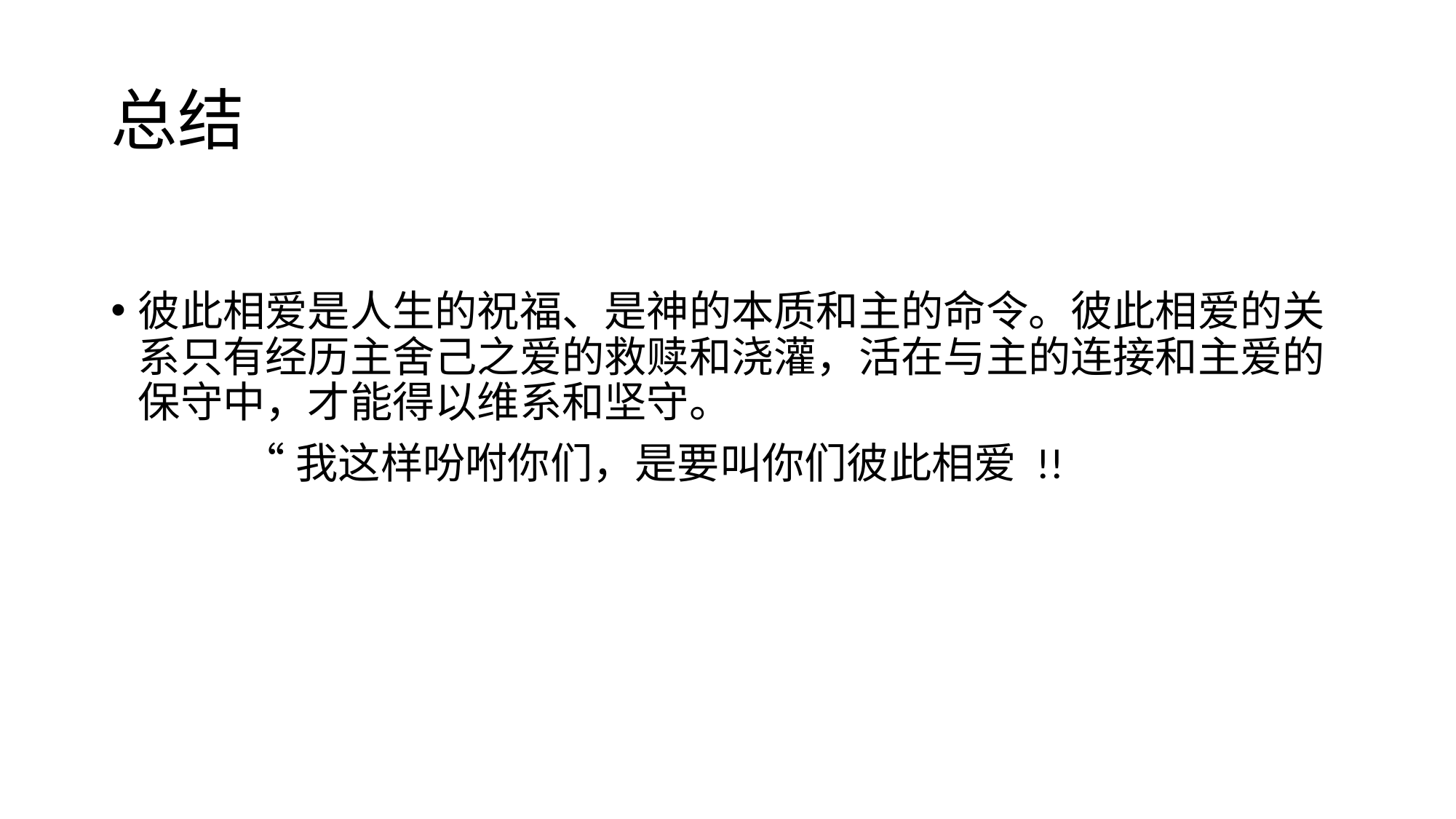

# 总结

彼此相爱是人生的祝福、是神的本质和主的命令。彼此相爱的关系只有经历主舍己之爱的救赎和浇灌，活在与主的连接和主爱的保守中，才能得以维系和坚守。
              “我这样吩咐你们，是要叫你们彼此相爱 !!